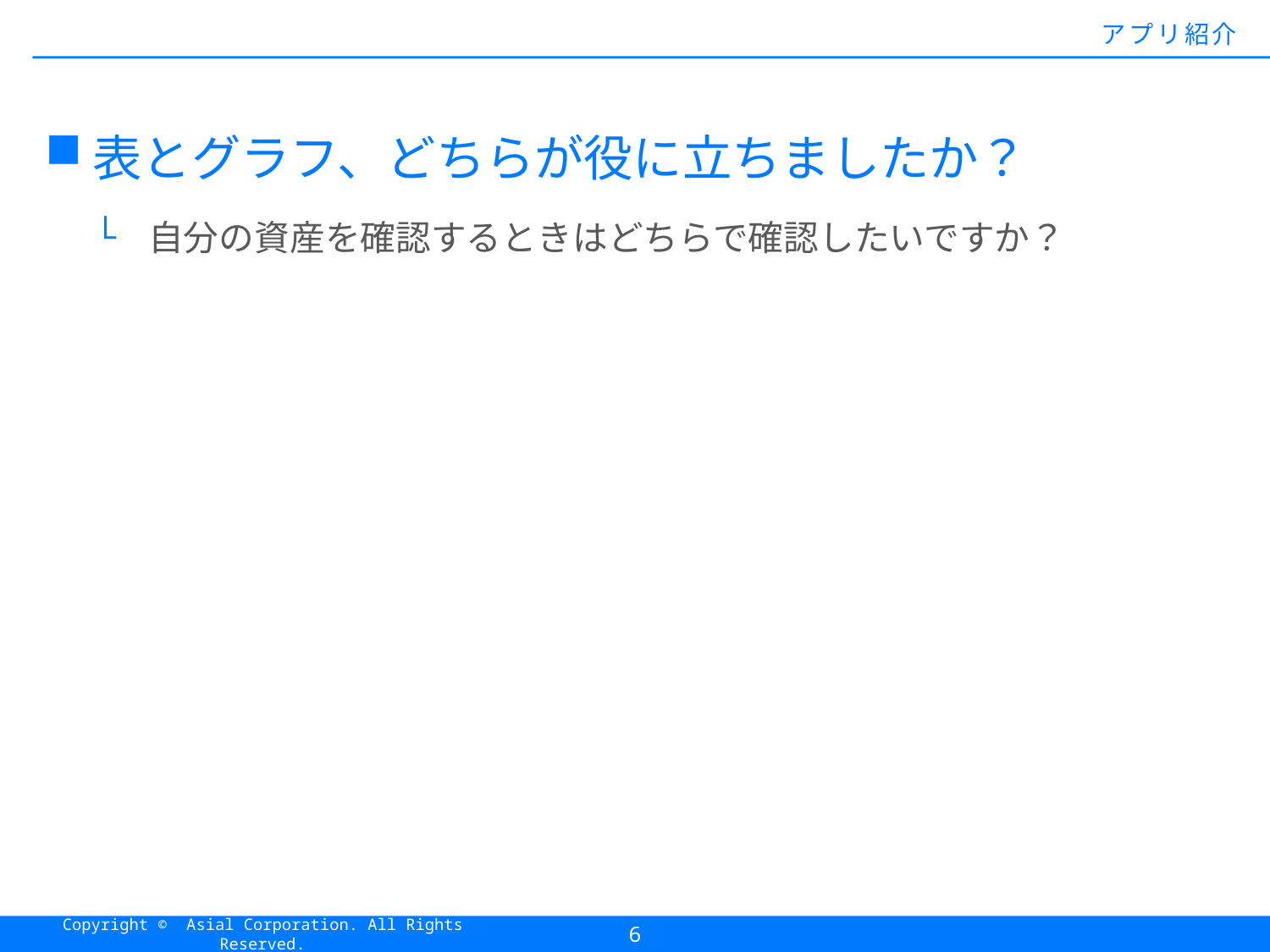

#
アプリ紹介
表とグラフ、どちらが役に立ちましたか？
自分の資産を確認するときはどちらで確認したいですか？

6